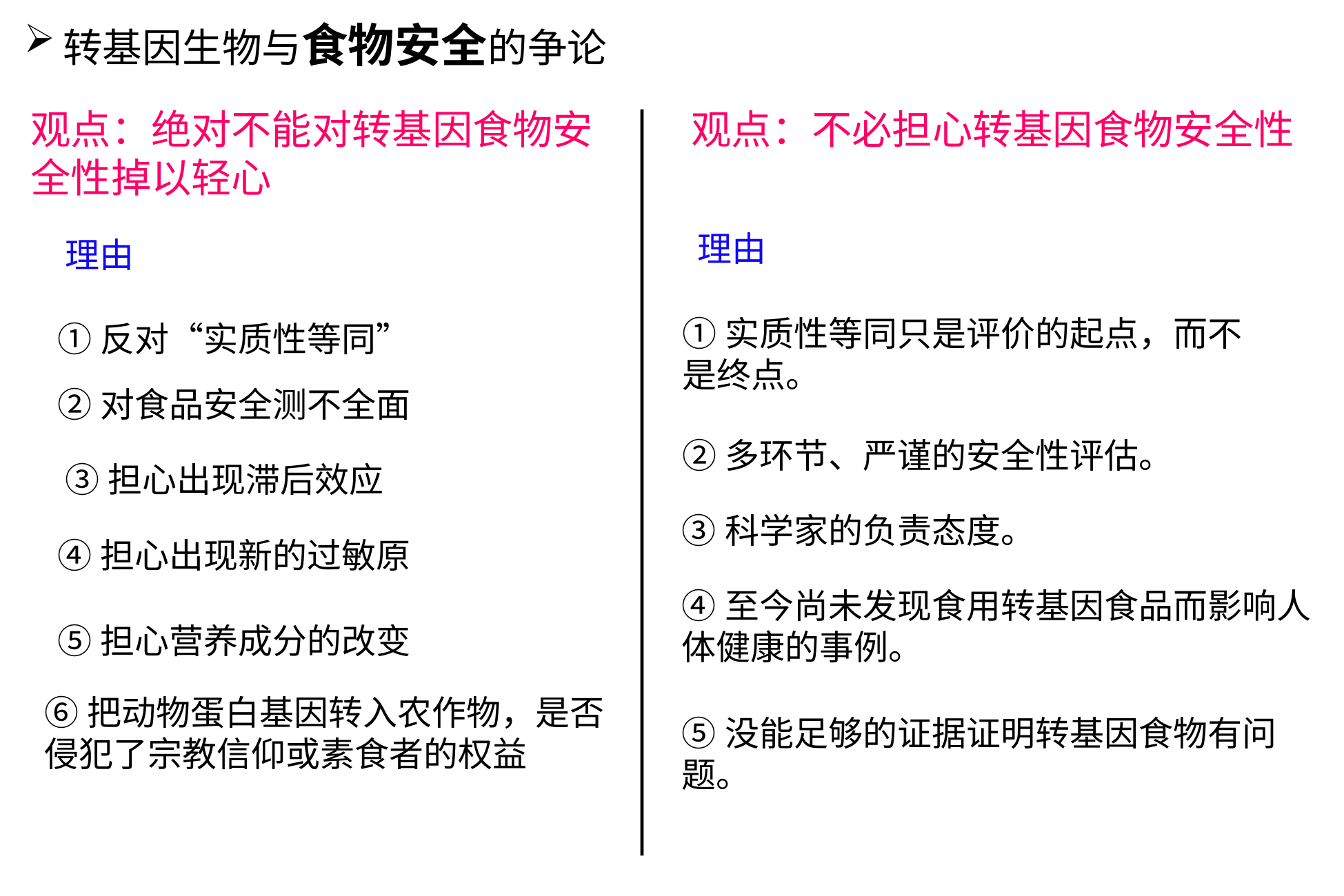

转基因生物与食物安全的争论
观点：绝对不能对转基因食物安全性掉以轻心
观点：不必担心转基因食物安全性

理由
理由
①实质性等同只是评价的起点，而不是终点。
①反对“实质性等同”
②对食品安全测不全面
②多环节、严谨的安全性评估。
③担心出现滞后效应
③科学家的负责态度。
④担心出现新的过敏原
④至今尚未发现食用转基因食品而影响人体健康的事例。
⑤担心营养成分的改变
⑥把动物蛋白基因转入农作物，是否侵犯了宗教信仰或素食者的权益
⑤没能足够的证据证明转基因食物有问题。